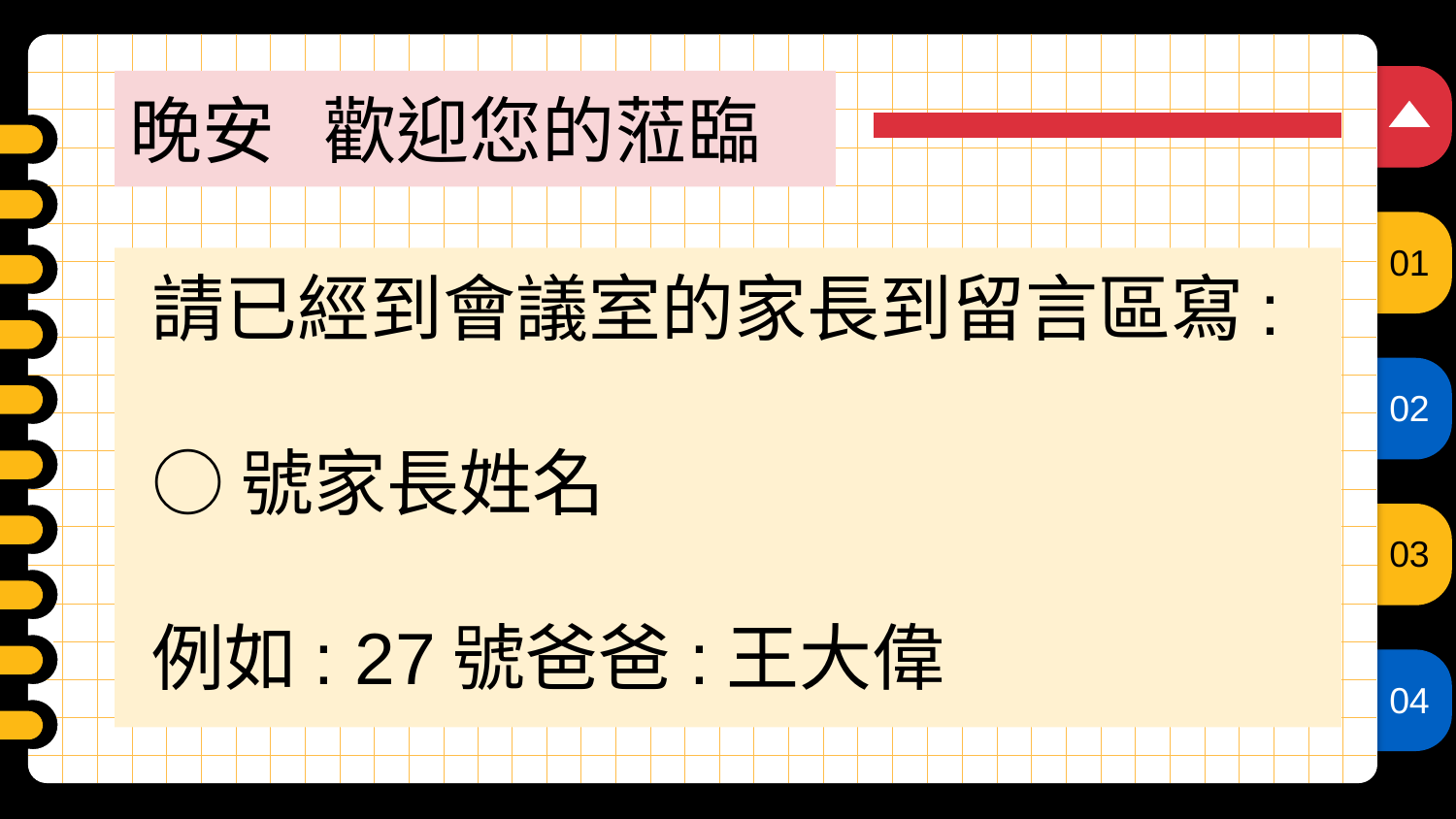

# 晚安   歡迎您的蒞臨
請已經到會議室的家長到留言區寫:

○號家長姓名

例如: 27號爸爸:王大偉